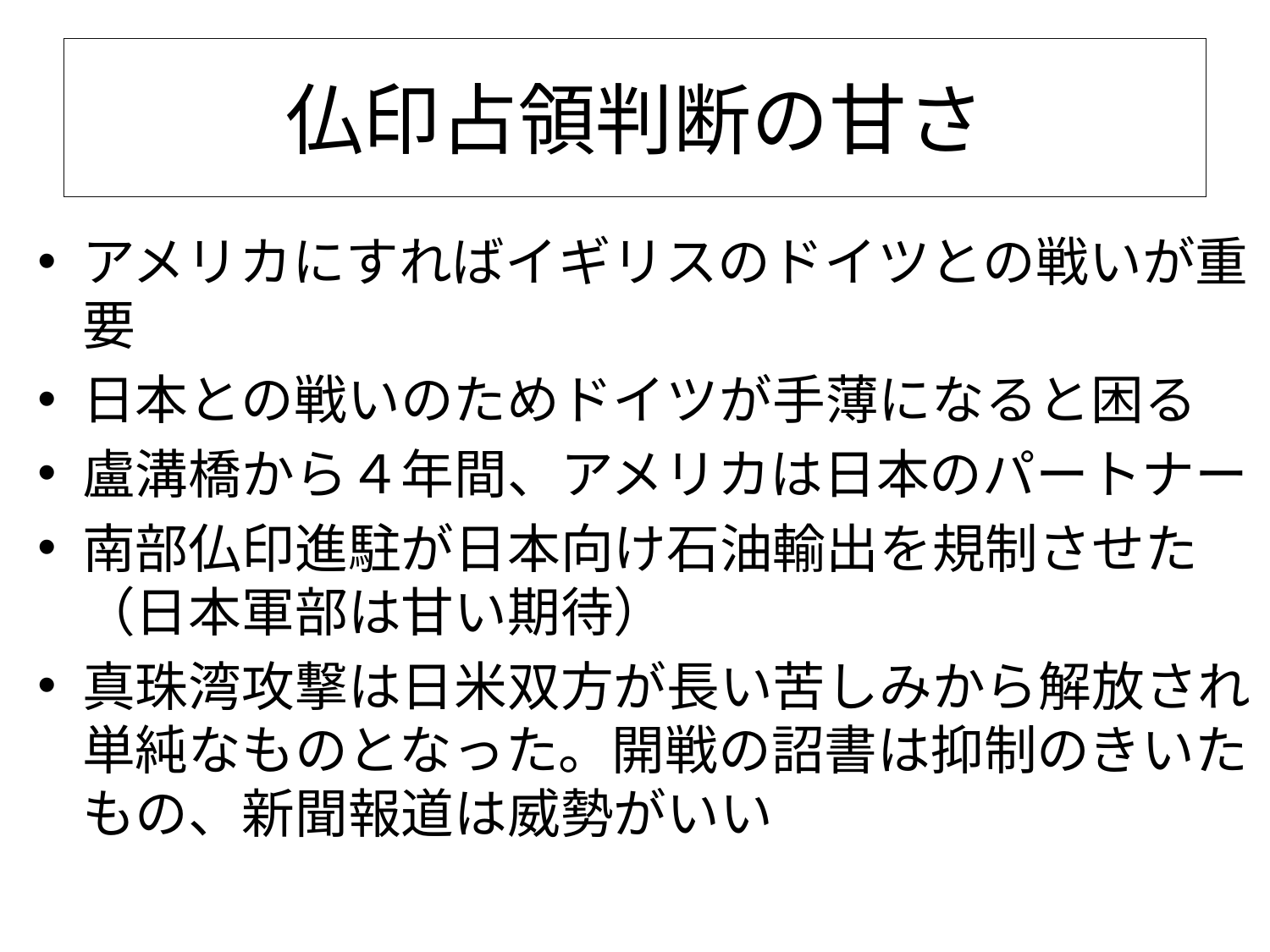

# 仏印占領判断の甘さ
アメリカにすればイギリスのドイツとの戦いが重要
日本との戦いのためドイツが手薄になると困る
盧溝橋から４年間、アメリカは日本のパートナー
南部仏印進駐が日本向け石油輸出を規制させた（日本軍部は甘い期待）
真珠湾攻撃は日米双方が長い苦しみから解放され単純なものとなった。開戦の詔書は抑制のきいたもの、新聞報道は威勢がいい